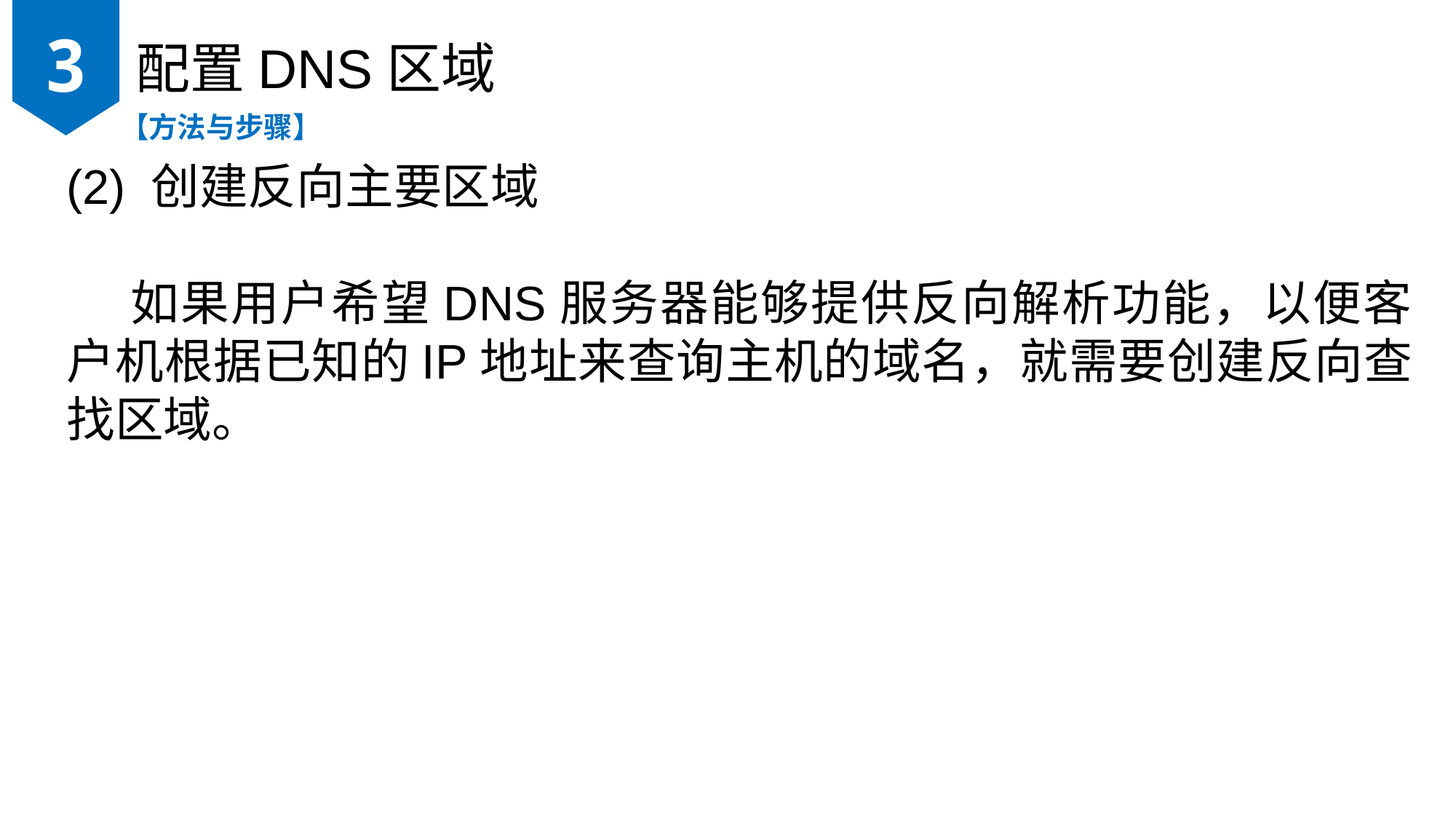

3
配置DNS区域
【方法与步骤】
(2) 创建反向主要区域

    如果用户希望DNS服务器能够提供反向解析功能，以便客户机根据已知的IP地址来查询主机的域名，就需要创建反向查找区域。